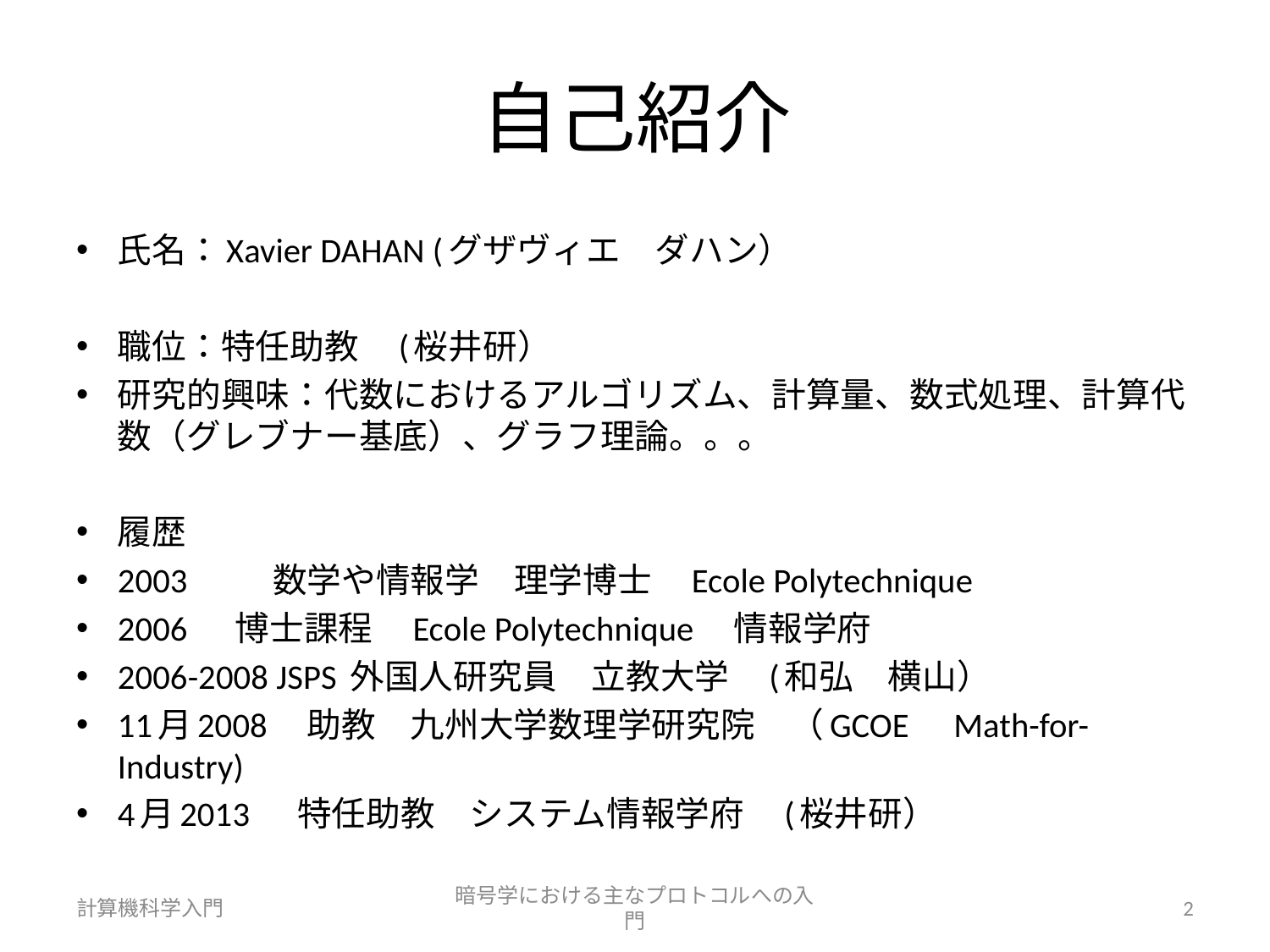

# 自己紹介
氏名：Xavier DAHAN (グザヴィエ　ダハン）

職位：特任助教　(桜井研）
研究的興味：代数におけるアルゴリズム、計算量、数式処理、計算代数（グレブナー基底）、グラフ理論。。。

履歴
2003　	数学や情報学　理学博士　Ecole Polytechnique
2006 　博士課程　Ecole Polytechnique　情報学府
2006-2008 JSPS 外国人研究員　立教大学　(和弘　横山）
11月2008　助教　九州大学数理学研究院　（GCOE　Math-for-Industry)
4月2013 　特任助教　システム情報学府　(桜井研）

計算機科学入門
暗号学における主なプロトコルへの入門
2